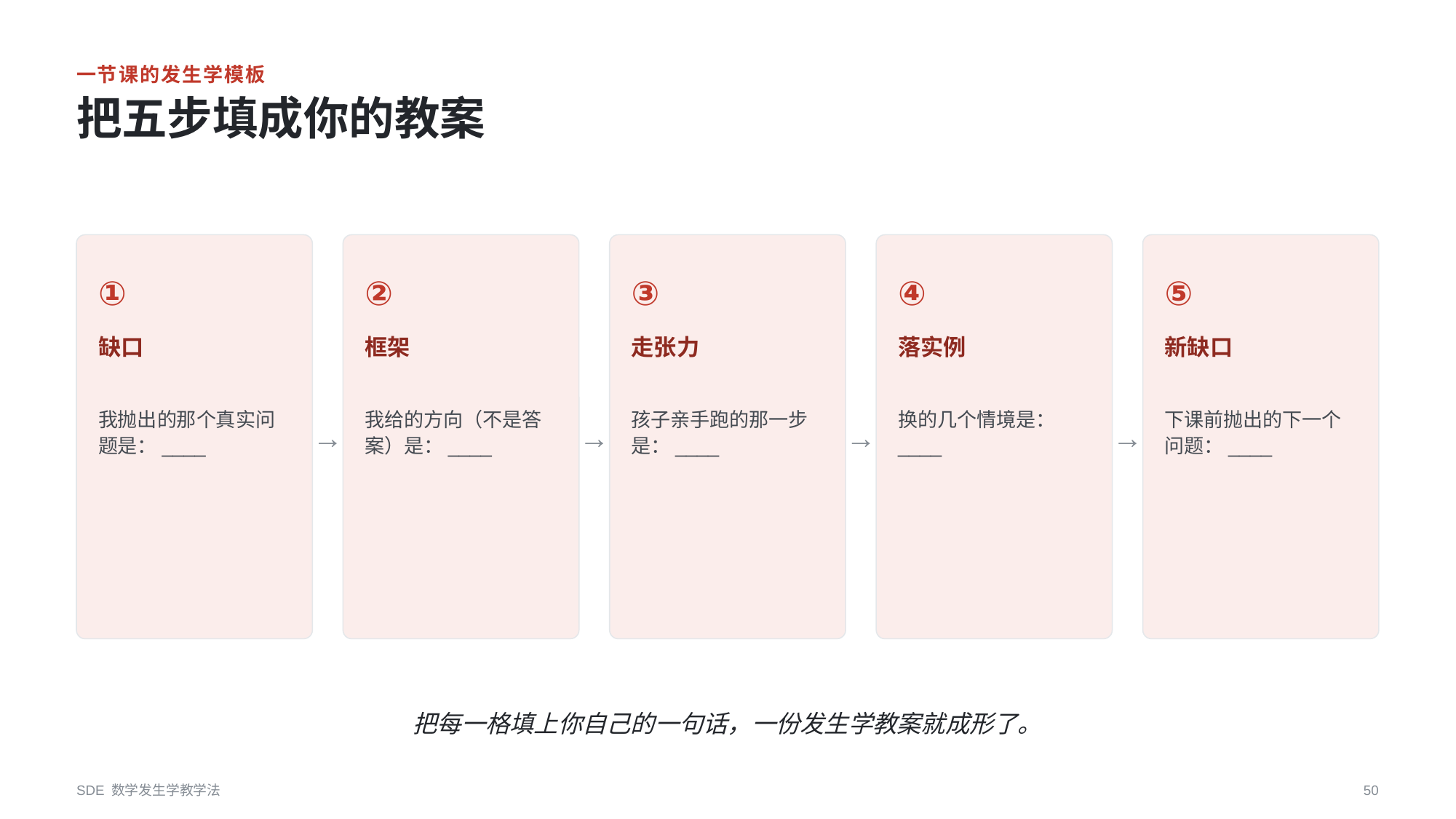

一节课的发生学模板
把五步填成你的教案

①
②
③
④
⑤
缺口
框架
走张力
落实例
新缺口
我抛出的那个真实问题是：____
→
我给的方向（不是答案）是：____
→
孩子亲手跑的那一步是：____
→
换的几个情境是：____
→
下课前抛出的下一个问题：____
把每一格填上你自己的一句话，一份发生学教案就成形了。
SDE 数学发生学教学法
50